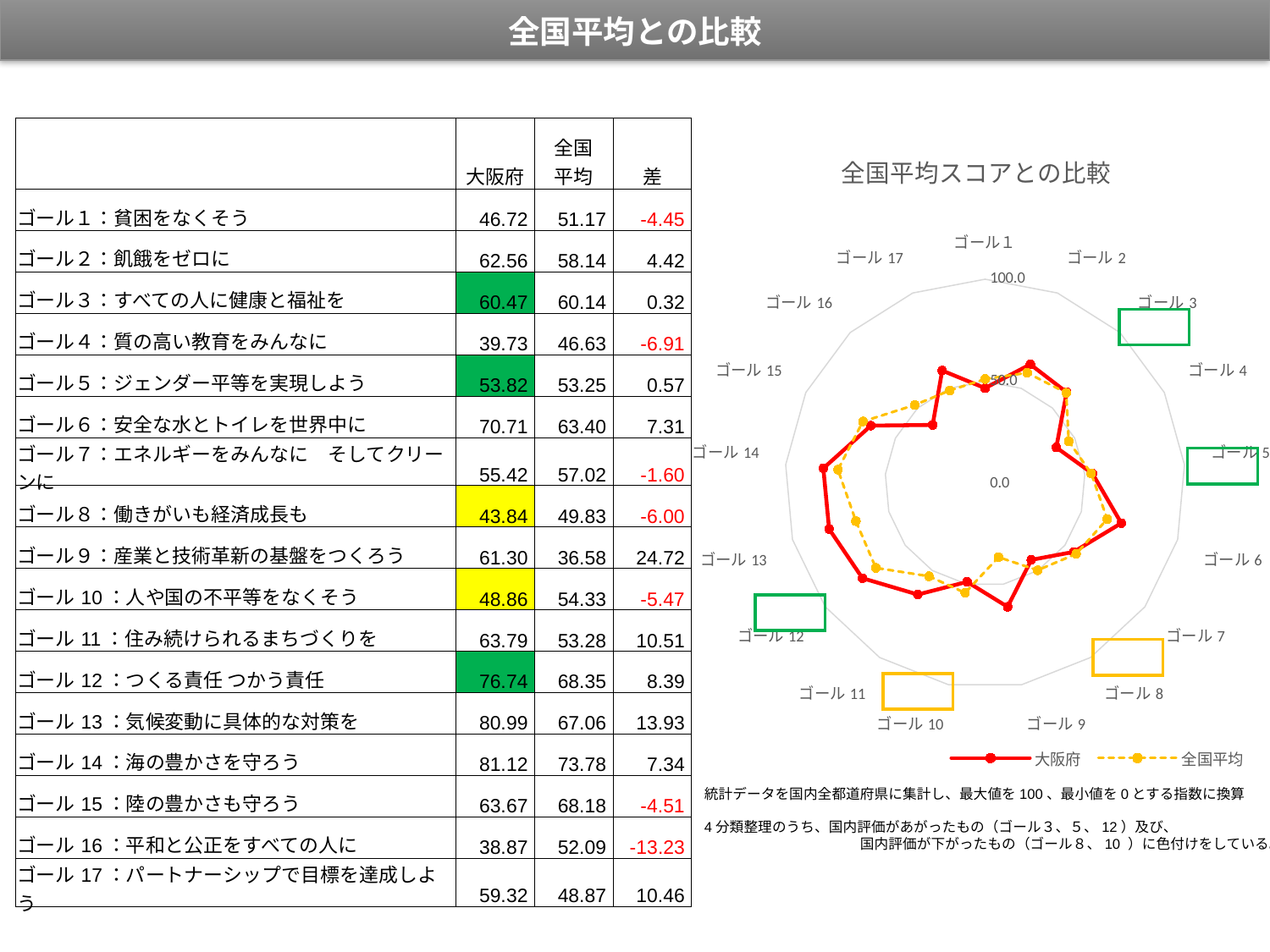

全国平均との比較

### Chart: 全国平均スコアとの比較

| Category | 大阪府 | 全国平均 |
|---|---|---|
| ゴール１ | 46.71638991817707 | 51.166056626935905 |
| ゴール2 | 62.560518600557685 | 58.1427525860869 |
| ゴール3 | 60.46698698405376 | 60.1424283474481 |
| ゴール4 | 39.727915323620536 | 46.633467649387235 |
| ゴール5 | 53.823220339054835 | 53.25060362926773 |
| ゴール6 | 70.71393045039166 | 63.40156836726711 |
| ゴール7 | 55.415992518828055 | 57.02022547174521 |
| ゴール8 | 43.8367664539797 | 49.83280878510584 |
| ゴール9 | 61.30083106233072 | 36.58043802791342 |
| ゴール10 | 48.85630798712293 | 54.327905956301876 |
| ゴール11 | 63.790154587093376 | 53.28187785528325 |
| ゴール12 | 76.74290085151232 | 68.35242191232281 |
| ゴール13 | 80.99493799699364 | 67.06305679084912 |
| ゴール14 | 81.12359550561797 | 73.77903949349992 |
| ゴール15 | 63.673361087073474 | 68.18189546797653 |
| ゴール16 | 38.86606293383121 | 52.09137792214857 |
| ゴール17 | 59.32156082784354 | 48.86632694242219 |
|  | 大阪府 | 全国 平均 | 差 |
| --- | --- | --- | --- |
| ゴール１：貧困をなくそう | 46.72 | 51.17 | -4.45 |
| ゴール２：飢餓をゼロに | 62.56 | 58.14 | 4.42 |
| ゴール３：すべての人に健康と福祉を | 60.47 | 60.14 | 0.32 |
| ゴール４：質の高い教育をみんなに | 39.73 | 46.63 | -6.91 |
| ゴール５：ジェンダー平等を実現しよう | 53.82 | 53.25 | 0.57 |
| ゴール６：安全な水とトイレを世界中に | 70.71 | 63.40 | 7.31 |
| ゴール７：エネルギーをみんなに　そしてクリーンに | 55.42 | 57.02 | -1.60 |
| ゴール８：働きがいも経済成長も | 43.84 | 49.83 | -6.00 |
| ゴール９：産業と技術革新の基盤をつくろう | 61.30 | 36.58 | 24.72 |
| ゴール10：人や国の不平等をなくそう | 48.86 | 54.33 | -5.47 |
| ゴール11：住み続けられるまちづくりを | 63.79 | 53.28 | 10.51 |
| ゴール12：つくる責任 つかう責任 | 76.74 | 68.35 | 8.39 |
| ゴール13：気候変動に具体的な対策を | 80.99 | 67.06 | 13.93 |
| ゴール14：海の豊かさを守ろう | 81.12 | 73.78 | 7.34 |
| ゴール15：陸の豊かさも守ろう | 63.67 | 68.18 | -4.51 |
| ゴール16：平和と公正をすべての人に | 38.87 | 52.09 | -13.23 |
| ゴール17：パートナーシップで目標を達成しよう | 59.32 | 48.87 | 10.46 |
統計データを国内全都道府県に集計し、最大値を100、最小値を0とする指数に換算

4分類整理のうち、国内評価があがったもの（ゴール３、５、12）及び、
　　　　　　　　　　　国内評価が下がったもの（ゴール８、10 ）に色付けをしている。